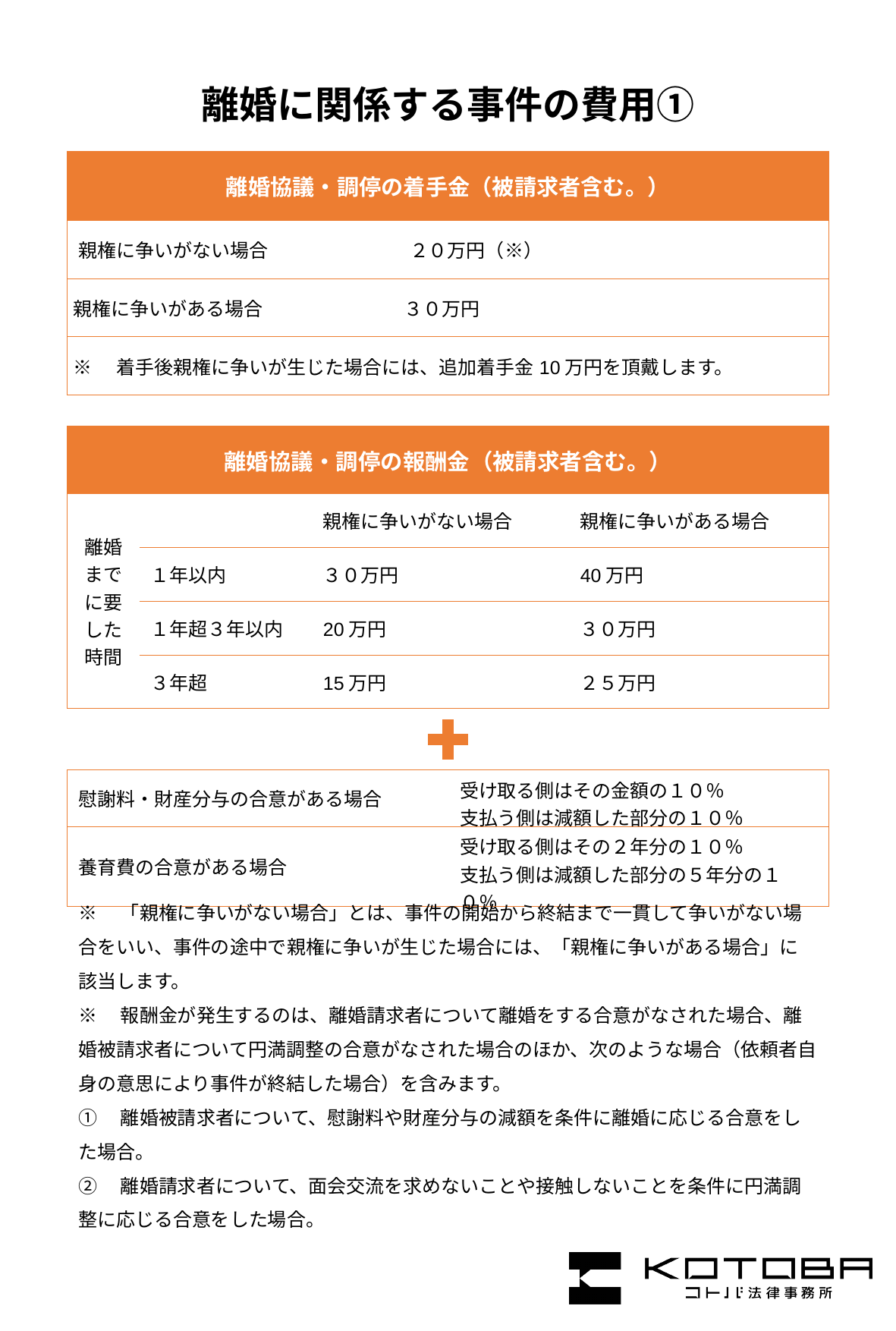

離婚に関係する事件の費用①
| 離婚協議・調停の着手金（被請求者含む。） |  |
| --- | --- |
| 親権に争いがない場合 | ２０万円（※） |
| 親権に争いがある場合 | ３０万円 |
| ※　着手後親権に争いが生じた場合には、追加着手金10万円を頂戴します。 |  |
| 離婚協議・調停の報酬金（被請求者含む。） |  |  |  |
| --- | --- | --- | --- |
| 離婚までに要した時間 |  | 親権に争いがない場合 | 親権に争いがある場合 |
|  | １年以内 | ３０万円 | 40万円 |
|  | １年超３年以内 | 20万円 | ３０万円 |
|  | ３年超 | 15万円 | ２５万円 |

| 慰謝料・財産分与の合意がある場合 | 受け取る側はその金額の１０％ 支払う側は減額した部分の１０％ |
| --- | --- |
| 養育費の合意がある場合 | 受け取る側はその２年分の１０％ 支払う側は減額した部分の５年分の１０％ |
※　「親権に争いがない場合」とは、事件の開始から終結まで一貫して争いがない場合をいい、事件の途中で親権に争いが生じた場合には、「親権に争いがある場合」に該当します。
※　報酬金が発生するのは、離婚請求者について離婚をする合意がなされた場合、離婚被請求者について円満調整の合意がなされた場合のほか、次のような場合（依頼者自身の意思により事件が終結した場合）を含みます。
①　離婚被請求者について、慰謝料や財産分与の減額を条件に離婚に応じる合意をした場合。
②　離婚請求者について、面会交流を求めないことや接触しないことを条件に円満調整に応じる合意をした場合。